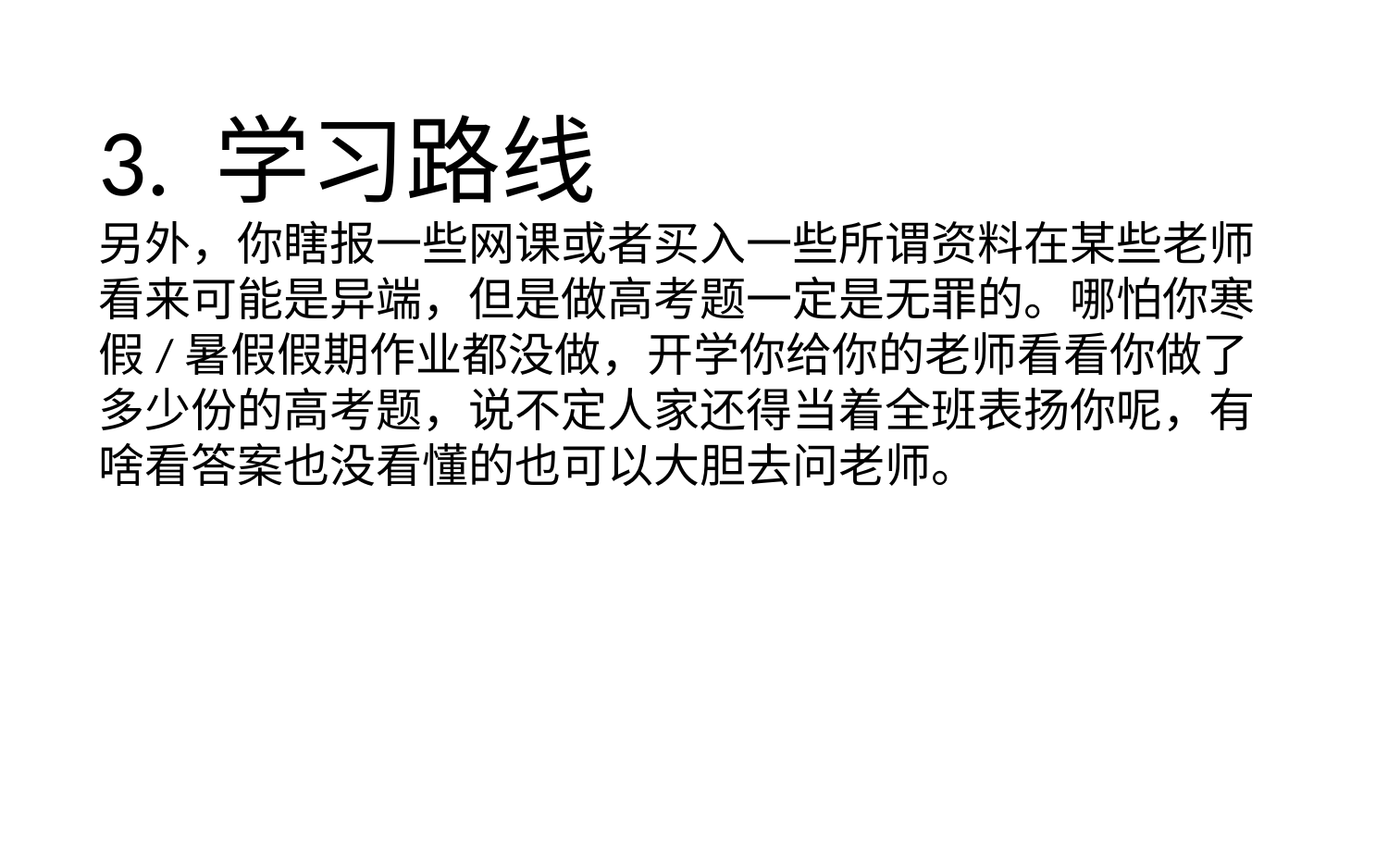

3. 学习路线
另外，你瞎报一些网课或者买入一些所谓资料在某些老师看来可能是异端，但是做高考题一定是无罪的。哪怕你寒假/暑假假期作业都没做，开学你给你的老师看看你做了多少份的高考题，说不定人家还得当着全班表扬你呢，有啥看答案也没看懂的也可以大胆去问老师。